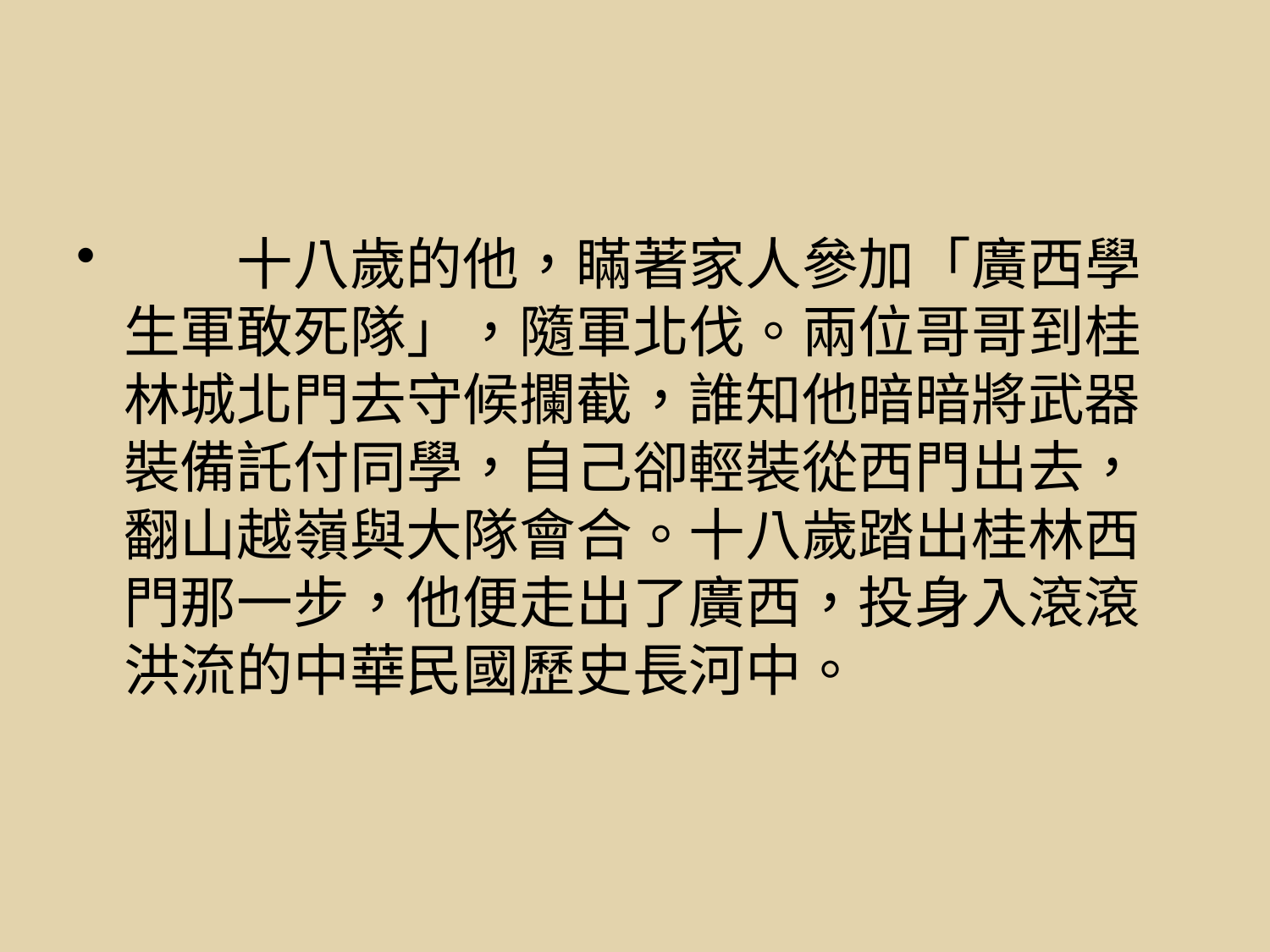

#
　　十八歲的他，瞞著家人參加「廣西學生軍敢死隊」，隨軍北伐。兩位哥哥到桂林城北門去守候攔截，誰知他暗暗將武器裝備託付同學，自己卻輕裝從西門出去，翻山越嶺與大隊會合。十八歲踏出桂林西門那一步，他便走出了廣西，投身入滾滾洪流的中華民國歷史長河中。